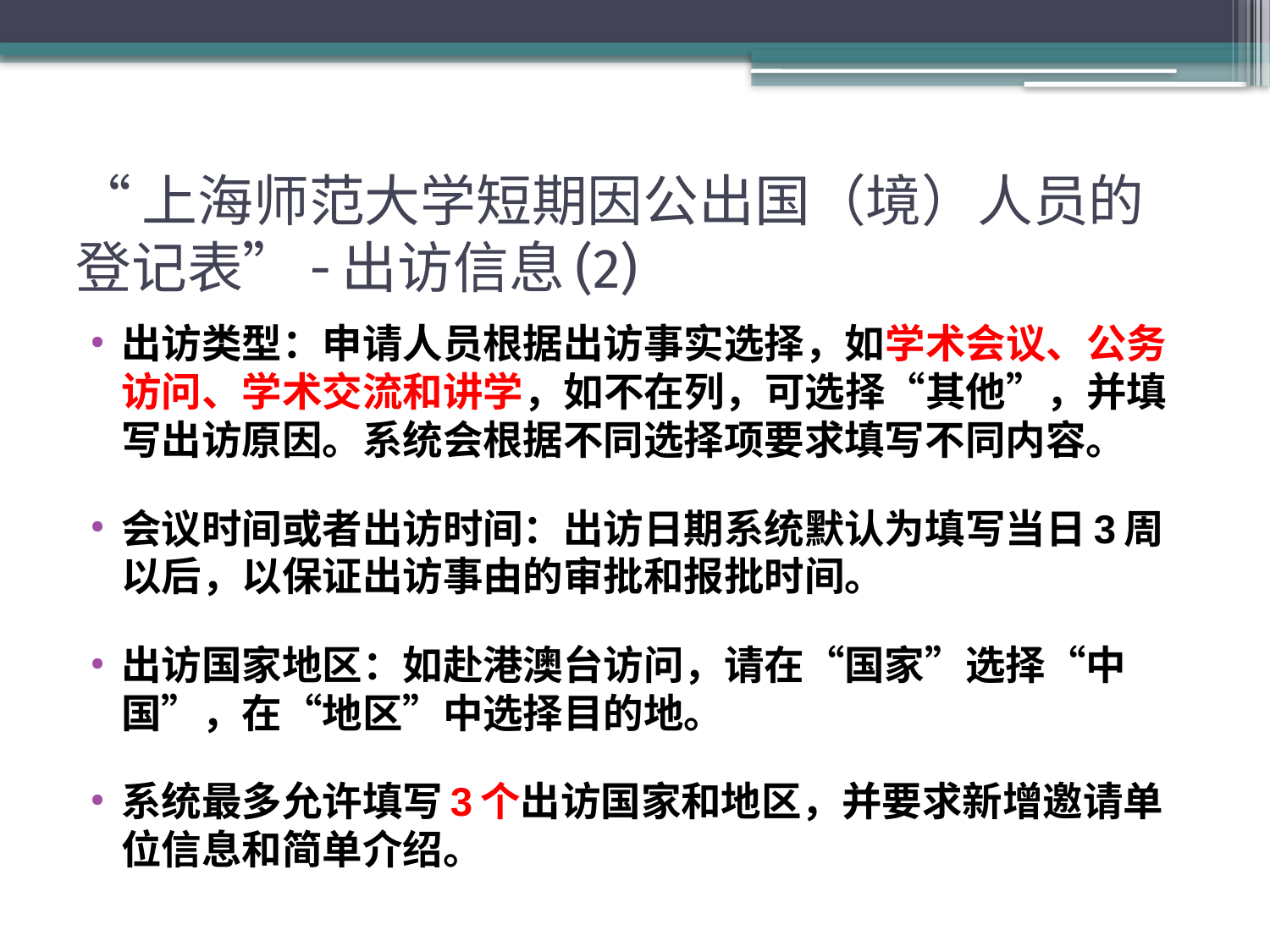

# “上海师范大学短期因公出国（境）人员的登记表”-出访信息(2)
出访类型：申请人员根据出访事实选择，如学术会议、公务访问、学术交流和讲学，如不在列，可选择“其他”，并填写出访原因。系统会根据不同选择项要求填写不同内容。

会议时间或者出访时间：出访日期系统默认为填写当日3周以后，以保证出访事由的审批和报批时间。

出访国家地区：如赴港澳台访问，请在“国家”选择“中国”，在“地区”中选择目的地。

系统最多允许填写3个出访国家和地区，并要求新增邀请单位信息和简单介绍。